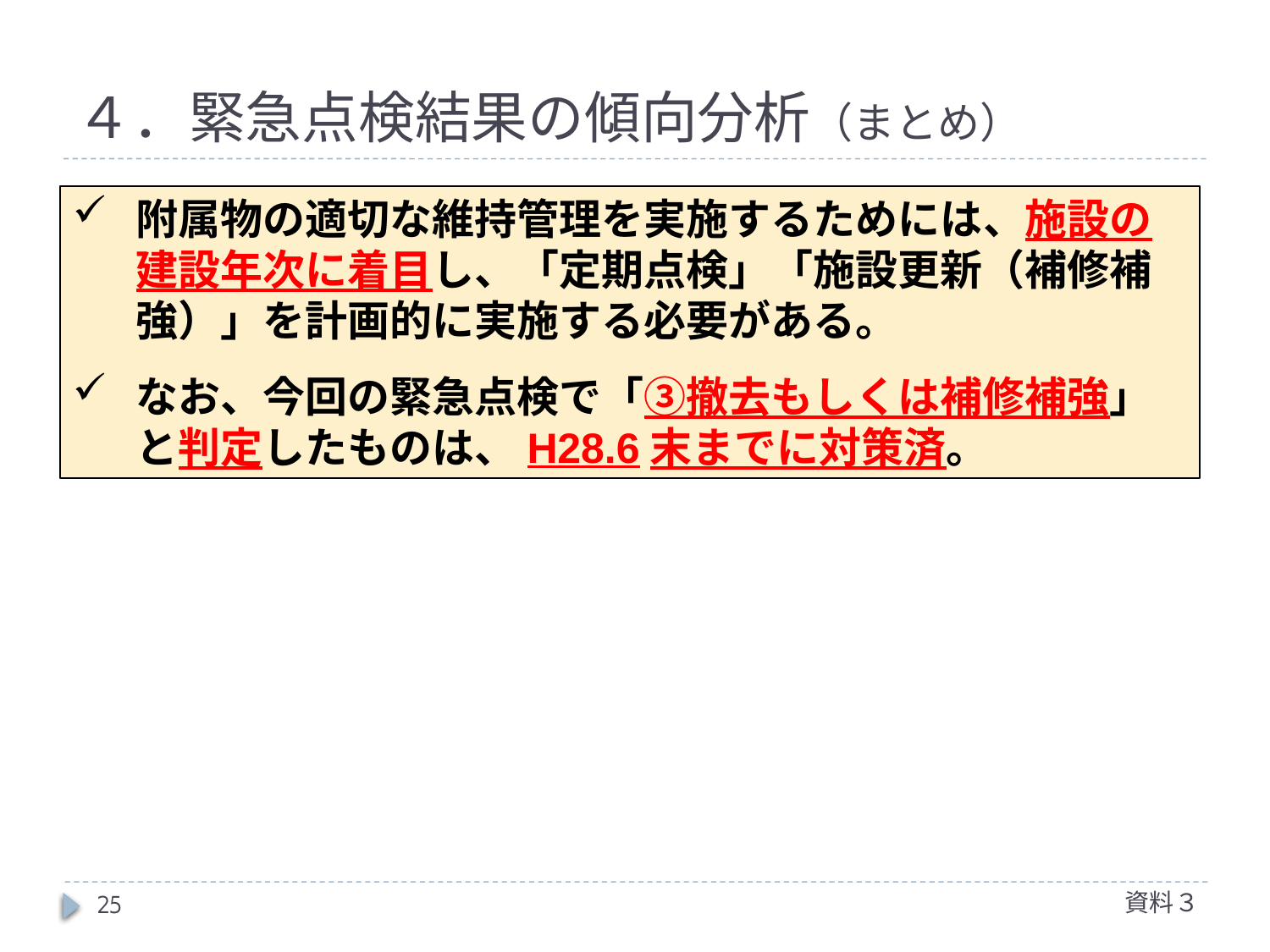

# ４．緊急点検結果の傾向分析（まとめ）
附属物の適切な維持管理を実施するためには、施設の建設年次に着目し、「定期点検」「施設更新（補修補強）」を計画的に実施する必要がある。

なお、今回の緊急点検で「③撤去もしくは補修補強」と判定したものは、H28.6末までに対策済。
資料３
25